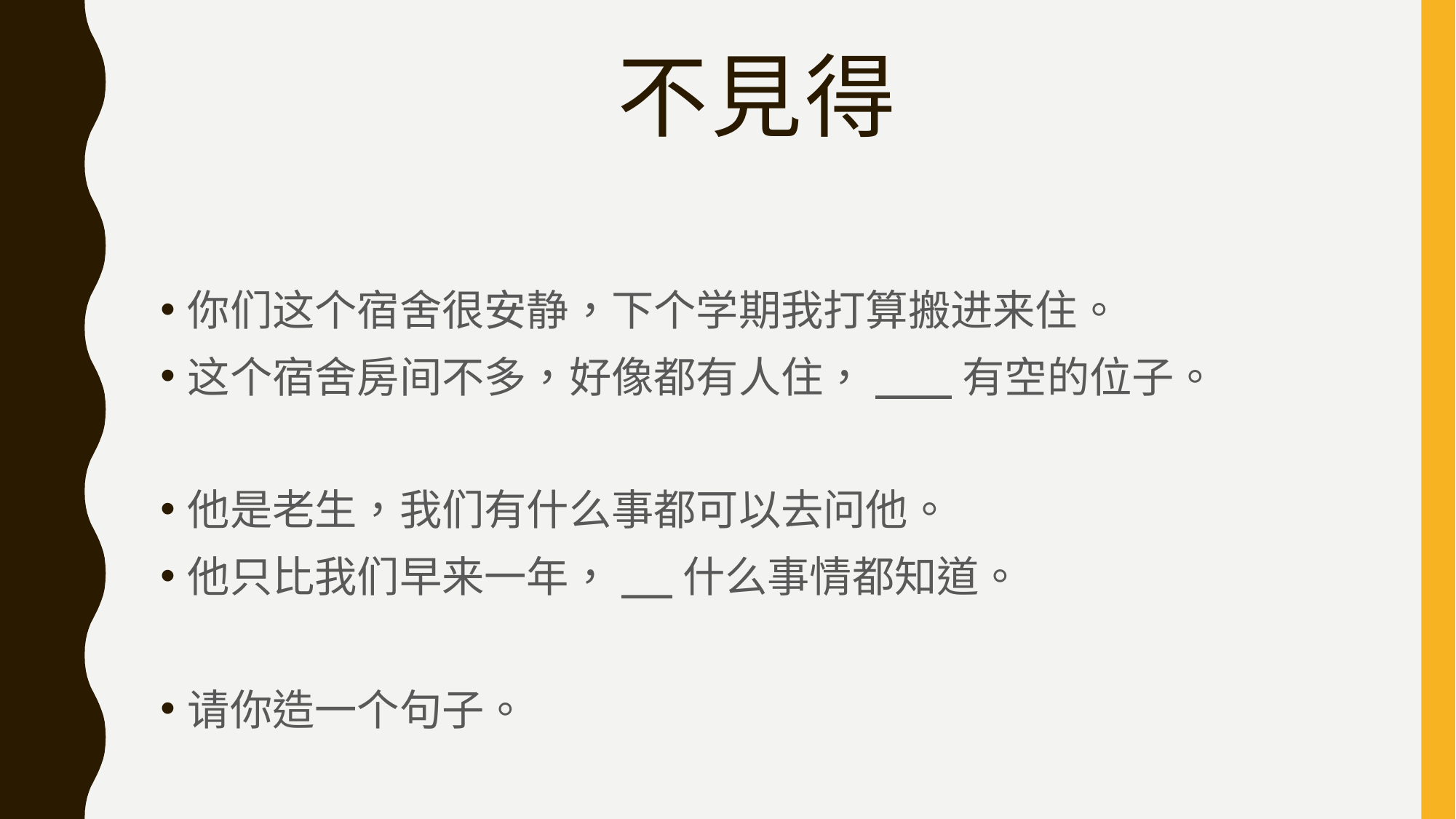

# 不見得
你们这个宿舍很安静，下个学期我打算搬进来住。
这个宿舍房间不多，好像都有人住，___有空的位子。

他是老生，我们有什么事都可以去问他。
他只比我们早来一年，__什么事情都知道。

请你造一个句子。